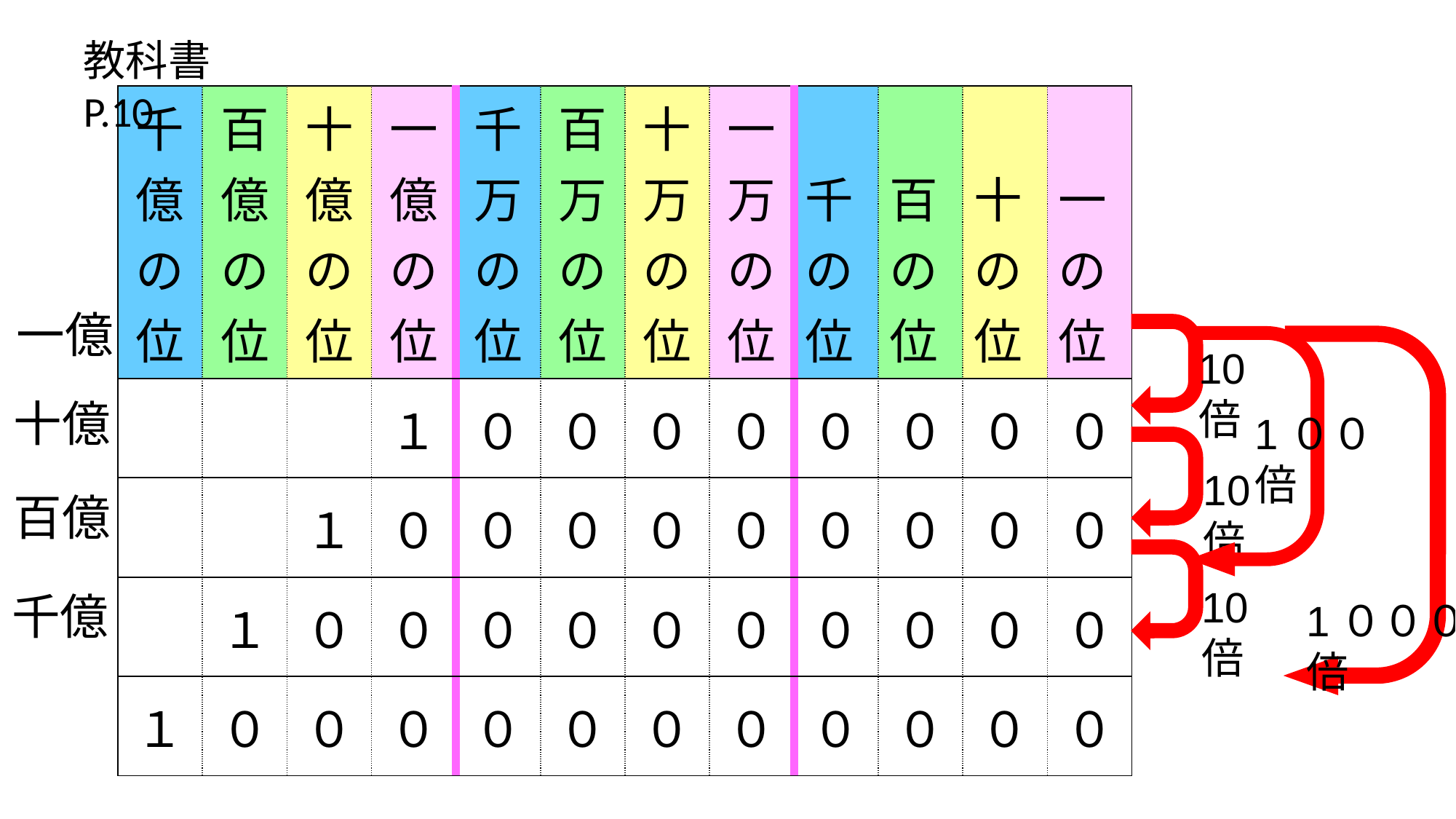

教科書P.10
| 千億の位 | 百億の位 | 十億の位 | 一億の位 | 千万の位 | 百万の位 | 十万の位 | 一万の位 | 千の位 | 百の位 | 十の位 | 一の位 |
| --- | --- | --- | --- | --- | --- | --- | --- | --- | --- | --- | --- |
|  |  |  | １ | ０ | ０ | ０ | ０ | ０ | ０ | ０ | ０ |
|  |  | １ | ０ | ０ | ０ | ０ | ０ | ０ | ０ | ０ | ０ |
|  | １ | ０ | ０ | ０ | ０ | ０ | ０ | ０ | ０ | ０ | ０ |
| １ | ０ | ０ | ０ | ０ | ０ | ０ | ０ | ０ | ０ | ０ | ０ |
一億

10倍

十億
1００倍

10倍
百億

10倍
千億
1０００倍